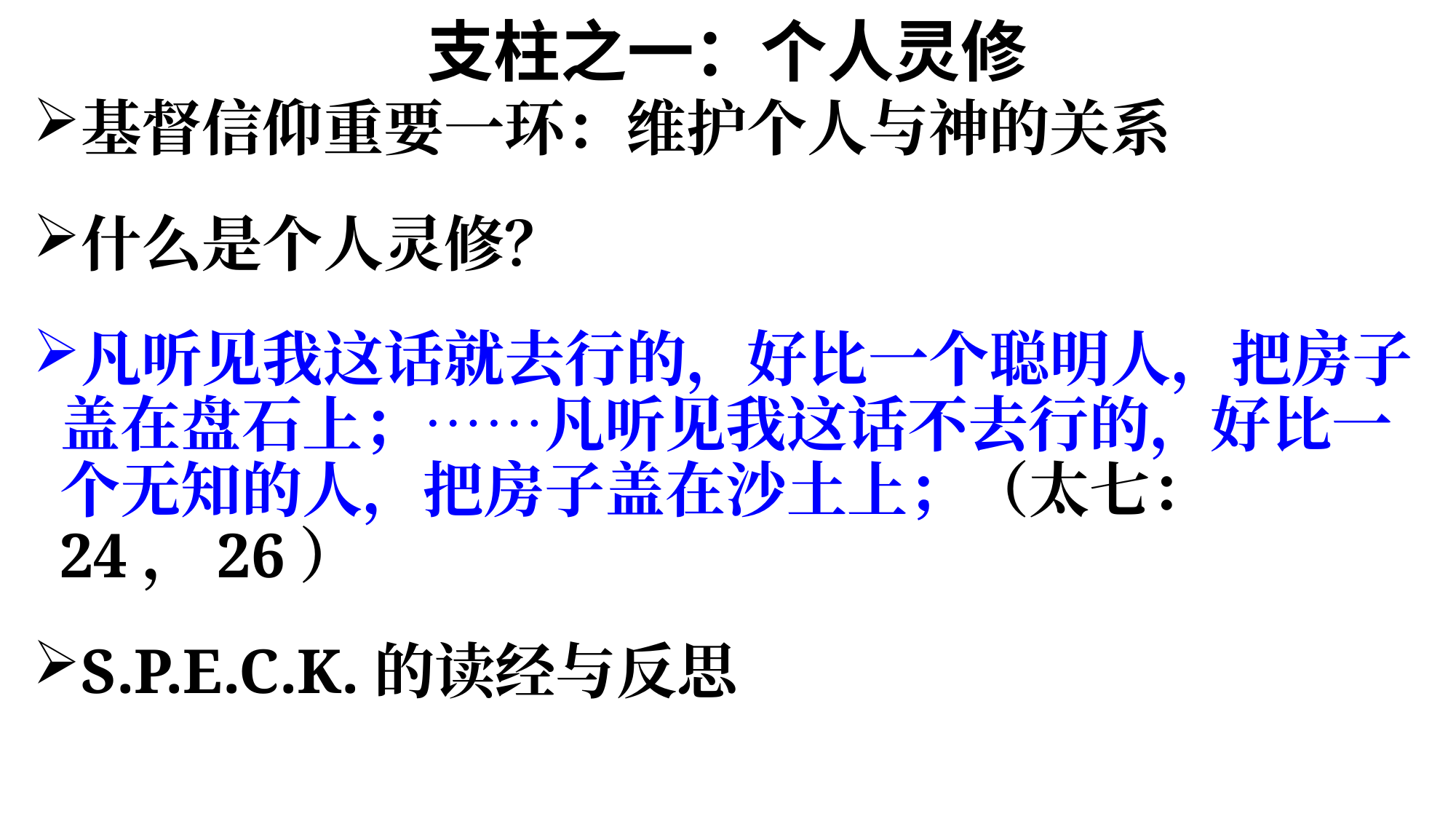

# 支柱之一：个人灵修
基督信仰重要一环：维护个人与神的关系

什么是个人灵修？

凡听见我这话就去行的，好比一个聪明人，把房子盖在盘石上；……凡听见我这话不去行的，好比一个无知的人，把房子盖在沙土上；（太七：24，26）

S.P.E.C.K.的读经与反思